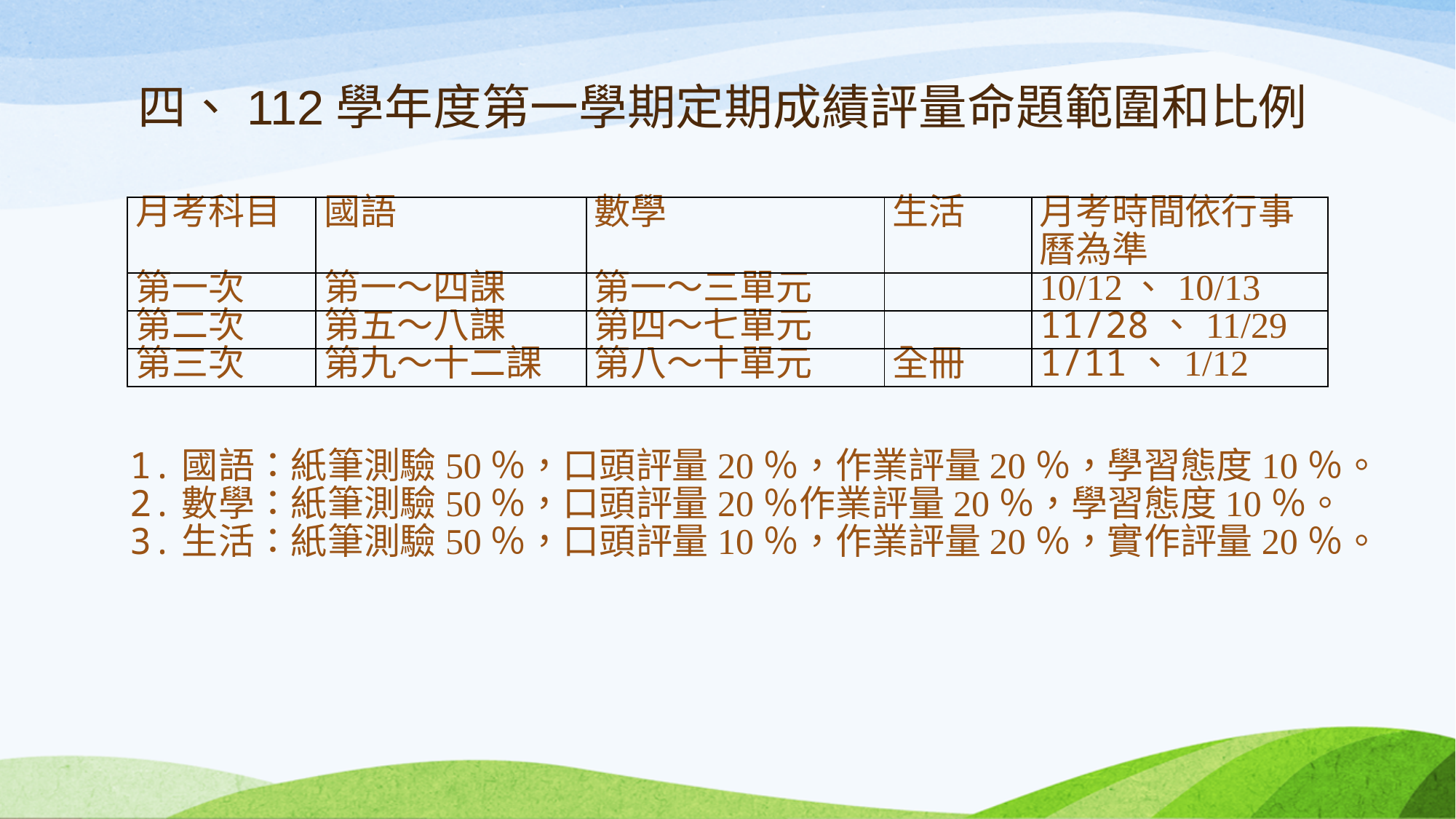

# 四、112學年度第一學期定期成績評量命題範圍和比例
| 月考科目 | 國語 | 數學 | 生活 | 月考時間依行事曆為準 |
| --- | --- | --- | --- | --- |
| 第一次 | 第一〜四課 | 第一〜三單元 |  | 10/12、10/13 |
| 第二次 | 第五〜八課 | 第四〜七單元 |  | 11/28、11/29 |
| 第三次 | 第九〜十二課 | 第八〜十單元 | 全冊 | 1/11、1/12 |
1.國語：紙筆測驗50％，口頭評量20％，作業評量20％，學習態度10％。
2.數學：紙筆測驗50％，口頭評量20％作業評量20％，學習態度10％。
3.生活：紙筆測驗50％，口頭評量10％，作業評量20％，實作評量20％。